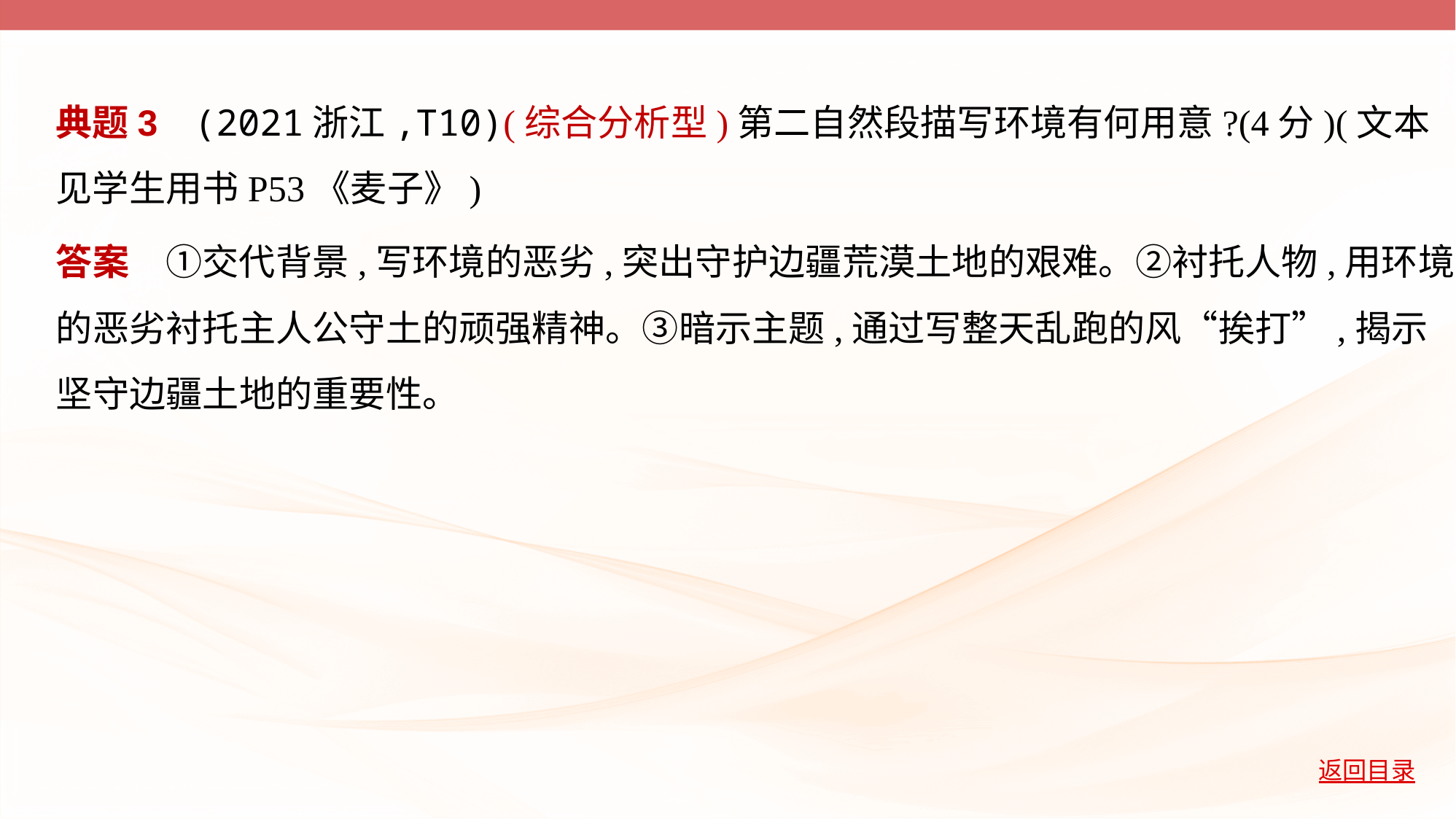

典题3    (2021浙江,T10)(综合分析型)第二自然段描写环境有何用意?(4分)(文本见学生用书P53《麦子》)
答案　①交代背景,写环境的恶劣,突出守护边疆荒漠土地的艰难。②衬托人物,用环境
的恶劣衬托主人公守土的顽强精神。③暗示主题,通过写整天乱跑的风“挨打”,揭示
坚守边疆土地的重要性。